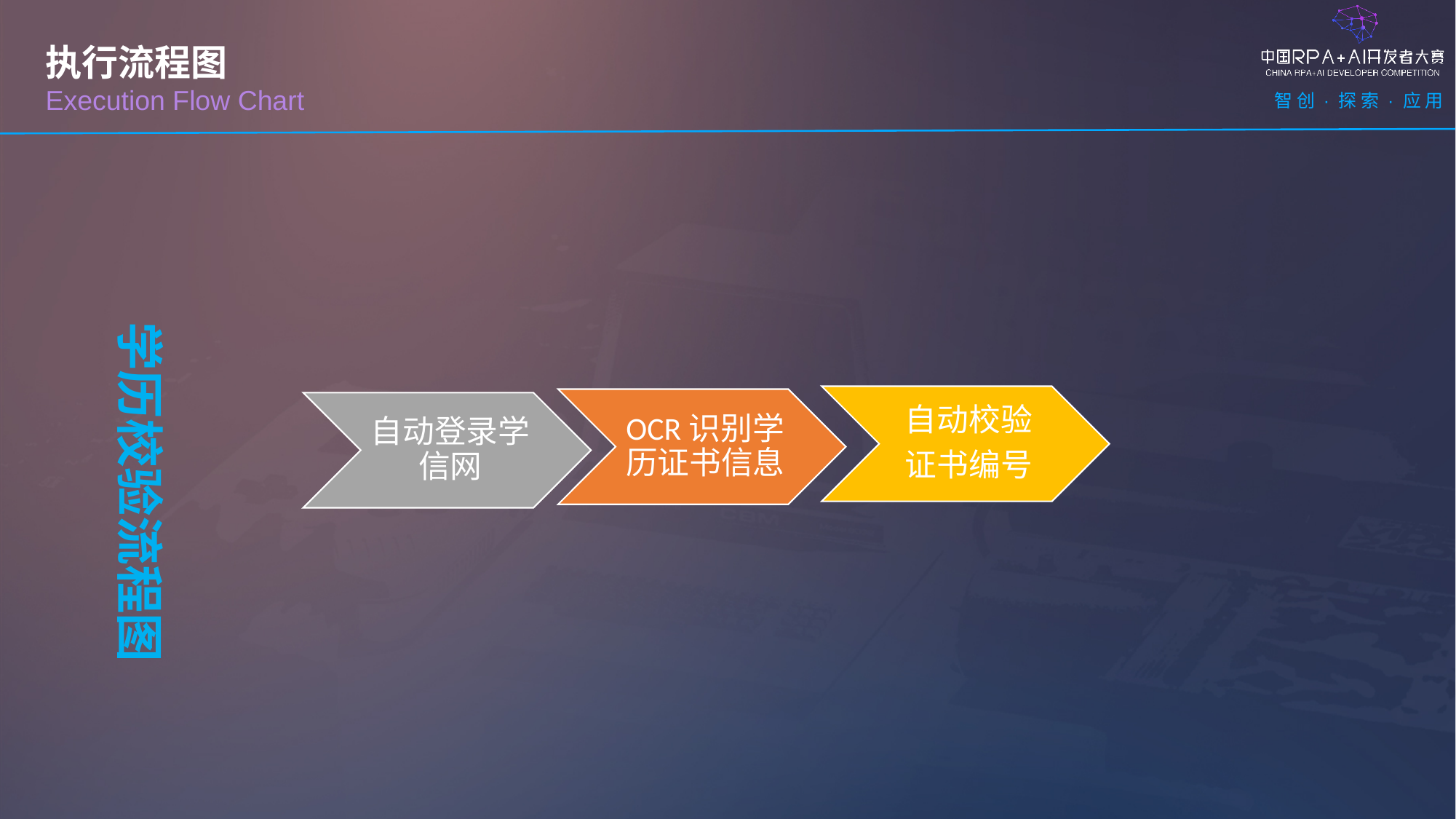

执行流程图
Execution Flow Chart
OCR识别学历证书信息
自动登录学信网
自动校验
证书编号
学历校验流程图